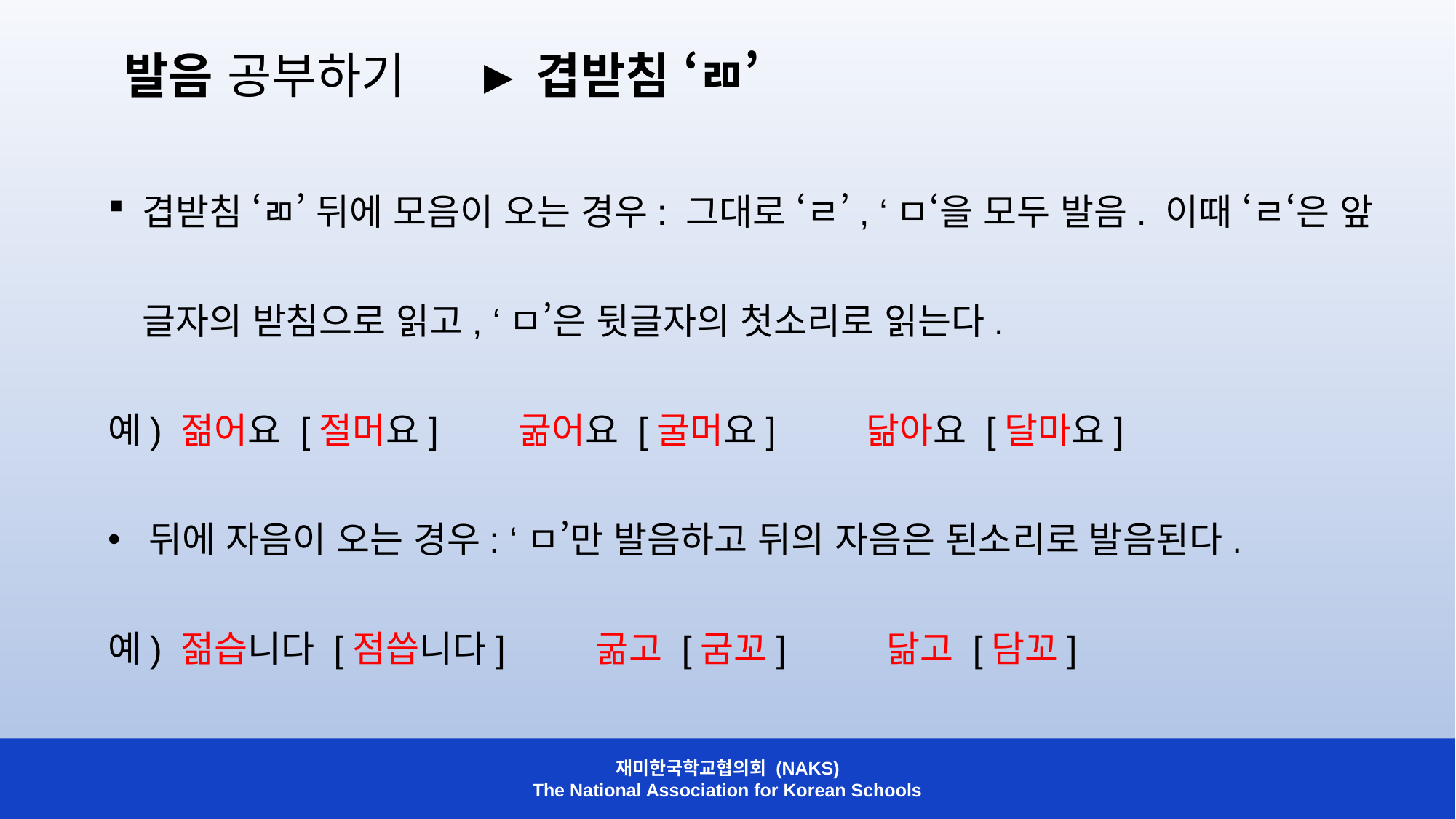

발음 공부하기     ► 겹받침 ‘ㄻ’
겹받침 ‘ㄻ’ 뒤에 모음이 오는 경우: 그대로 ‘ㄹ’, ‘ㅁ‘을 모두 발음. 이때 ‘ㄹ‘은 앞 글자의 받침으로 읽고, ‘ㅁ’은 뒷글자의 첫소리로 읽는다.
예) 젊어요 [절머요]       굶어요 [굴머요]        닮아요 [달마요]
뒤에 자음이 오는 경우: ‘ㅁ’만 발음하고 뒤의 자음은 된소리로 발음된다.
예) 젊습니다 [점씁니다]        굶고 [굼꼬]         닮고 [담꼬]

재미한국학교협의회 (NAKS)
The National Association for Korean Schools